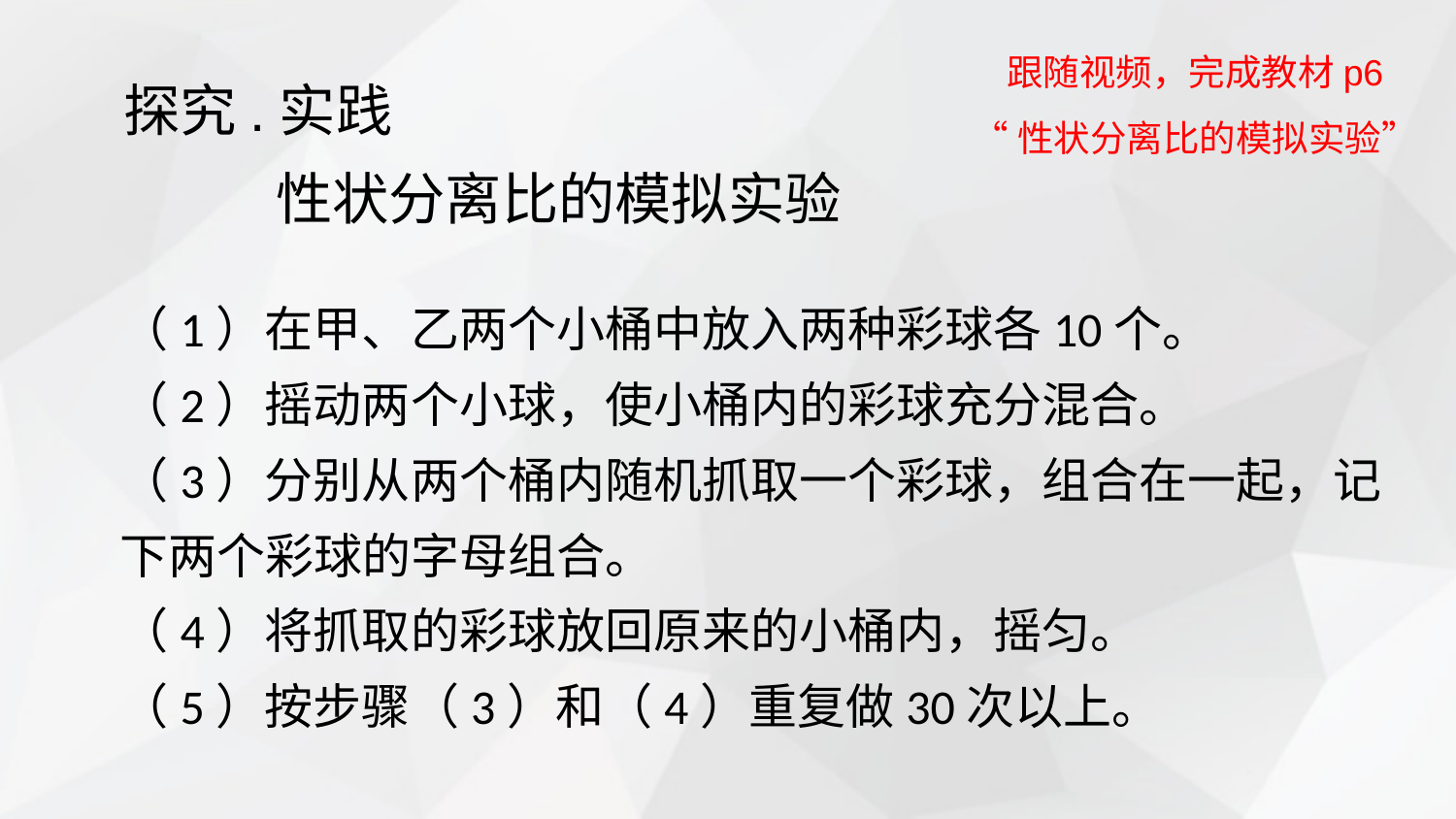

跟随视频，完成教材p6
“性状分离比的模拟实验”
探究.实践
           性状分离比的模拟实验
（1）在甲、乙两个小桶中放入两种彩球各10个。
（2）摇动两个小球，使小桶内的彩球充分混合。
（3）分别从两个桶内随机抓取一个彩球，组合在一起，记下两个彩球的字母组合。
（4）将抓取的彩球放回原来的小桶内，摇匀。
（5）按步骤（3）和（4）重复做30次以上。